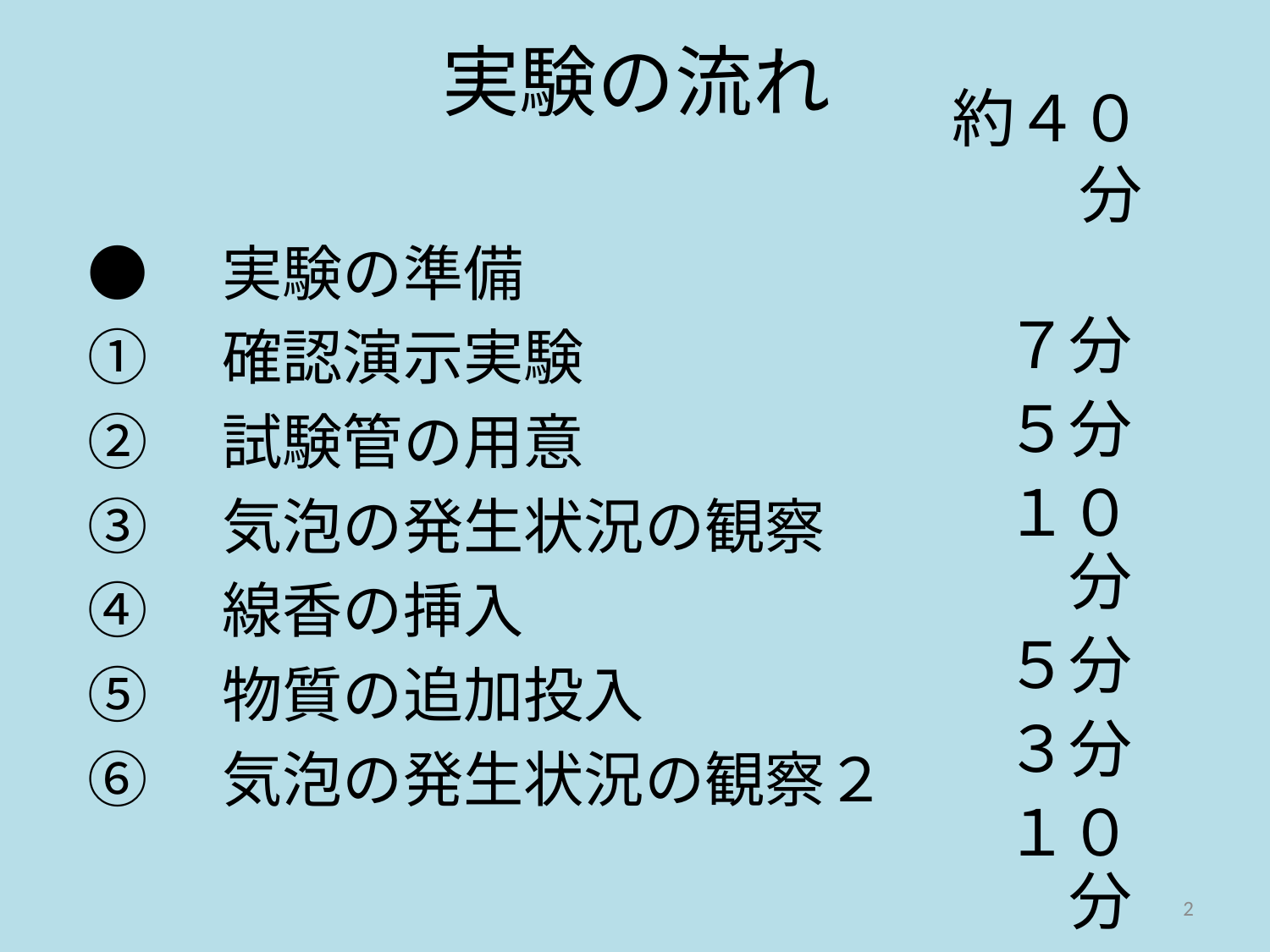

# 実験の流れ
約４０分
●　実験の準備
①　確認演示実験
②　試験管の用意
③　気泡の発生状況の観察
④　線香の挿入
⑤　物質の追加投入
⑥　気泡の発生状況の観察２
７分
５分
１０分
５分
３分
１０分
2